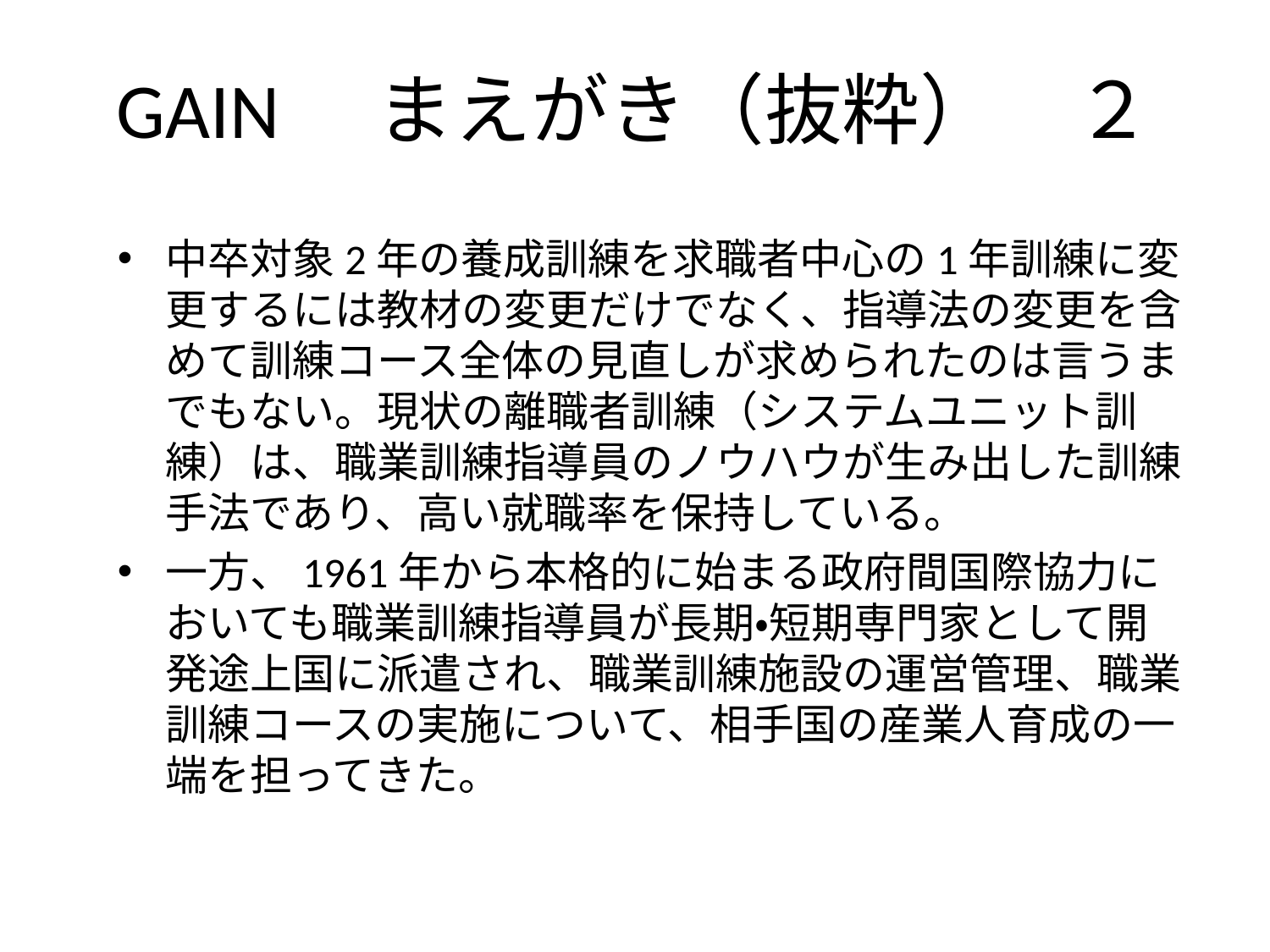

# GAIN　まえがき（抜粋）　２
中卒対象2年の養成訓練を求職者中心の1年訓練に変更するには教材の変更だけでなく、指導法の変更を含めて訓練コース全体の見直しが求められたのは言うまでもない。現状の離職者訓練（システムユニット訓練）は、職業訓練指導員のノウハウが生み出した訓練手法であり、高い就職率を保持している。
一方、1961年から本格的に始まる政府間国際協力においても職業訓練指導員が長期・短期専門家として開発途上国に派遣され、職業訓練施設の運営管理、職業訓練コースの実施について、相手国の産業人育成の一端を担ってきた。